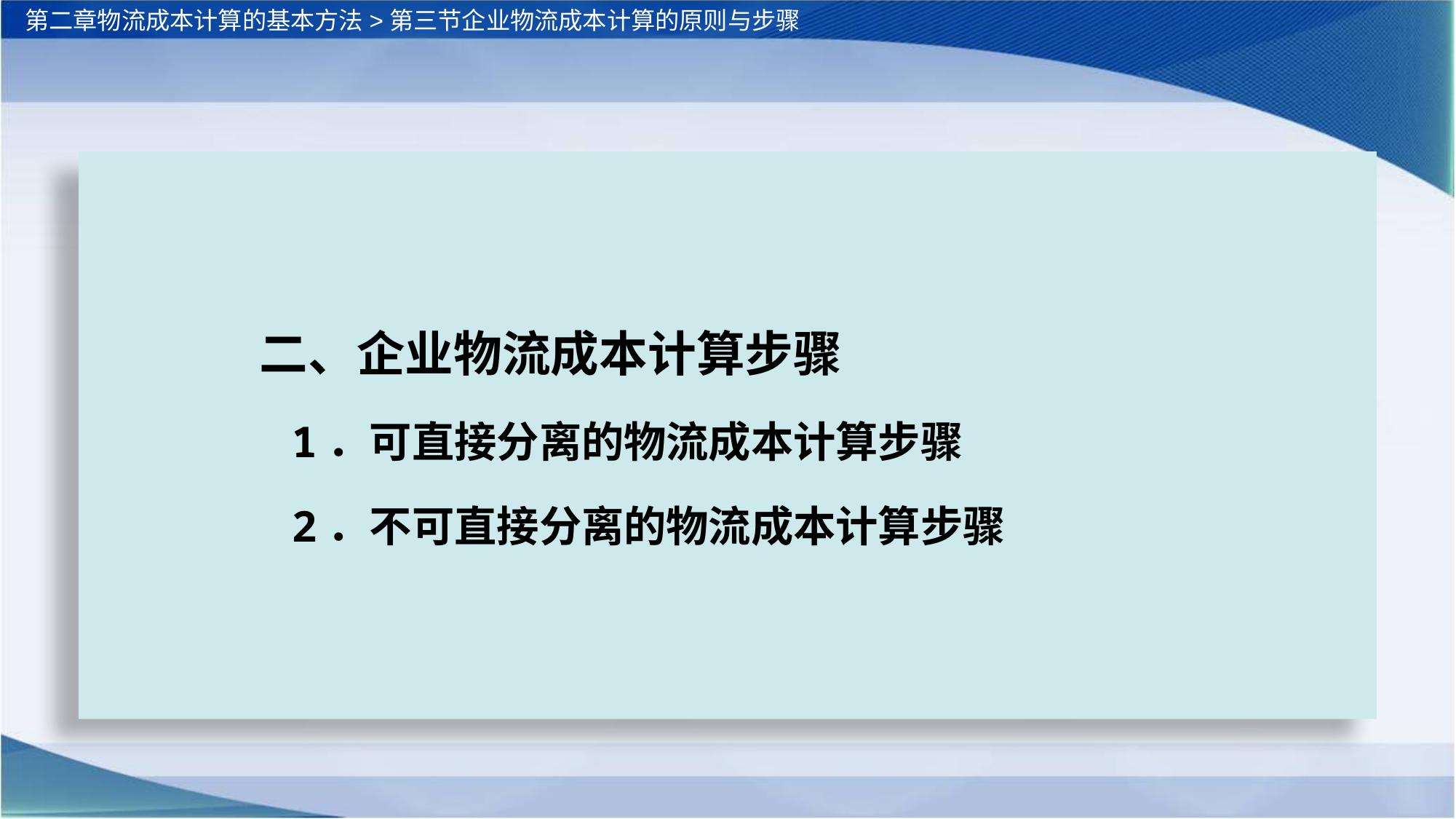

第二章物流成本计算的基本方法>第三节企业物流成本计算的原则与步骤
二、企业物流成本计算步骤
1．可直接分离的物流成本计算步骤
2．不可直接分离的物流成本计算步骤